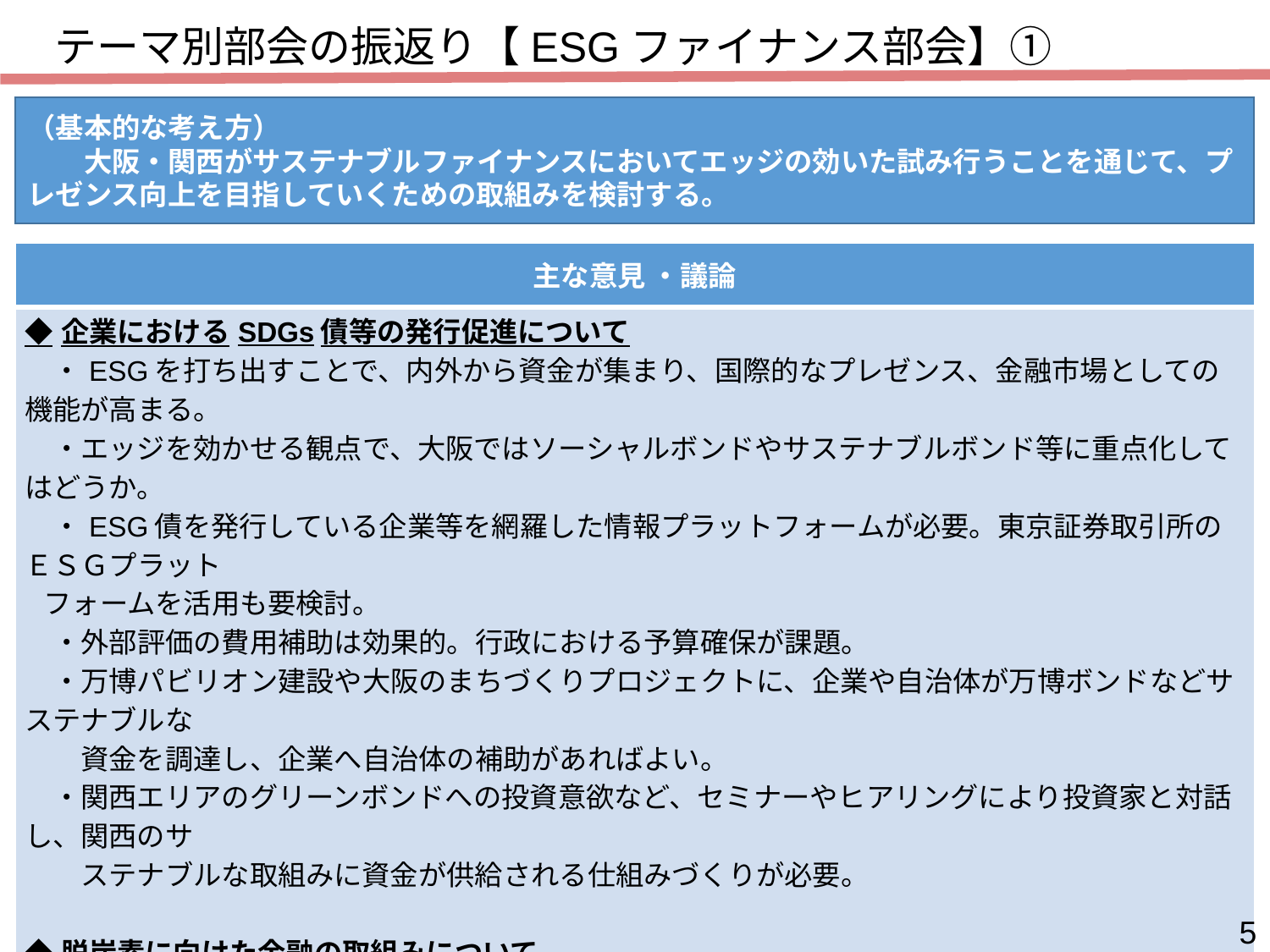

テーマ別部会の振返り【ESGファイナンス部会】①
（基本的な考え方）
　　大阪・関西がサステナブルファイナンスにおいてエッジの効いた試み行うことを通じて、プレゼンス向上を目指していくための取組みを検討する。
| 主な意見 ・議論 |
| --- |
| ◆企業におけるSDGs債等の発行促進について 　・ESGを打ち出すことで、内外から資金が集まり、国際的なプレゼンス、金融市場としての機能が高まる。 　・エッジを効かせる観点で、大阪ではソーシャルボンドやサステナブルボンド等に重点化してはどうか。 　・ESG債を発行している企業等を網羅した情報プラットフォームが必要。東京証券取引所のＥＳＧプラット フォームを活用も要検討。 　・外部評価の費用補助は効果的。行政における予算確保が課題。 　・万博パビリオン建設や大阪のまちづくりプロジェクトに、企業や自治体が万博ボンドなどサステナブルな 　　資金を調達し、企業へ自治体の補助があればよい。 　・関西エリアのグリーンボンドへの投資意欲など、セミナーやヒアリングにより投資家と対話し、関西のサ 　　ステナブルな取組みに資金が供給される仕組みづくりが必要。 ◆脱炭素に向けた金融の取組みについて 　・大阪で自治体がグリーンボンド等を発行すれば企業へのアナウンス効果が高い。まず行政が発行実績　 　　を作り、企業の発行支援につなげる。 　・ESG等に取り組む企業への金利優遇等の普及や啓発ができないか。 |
5